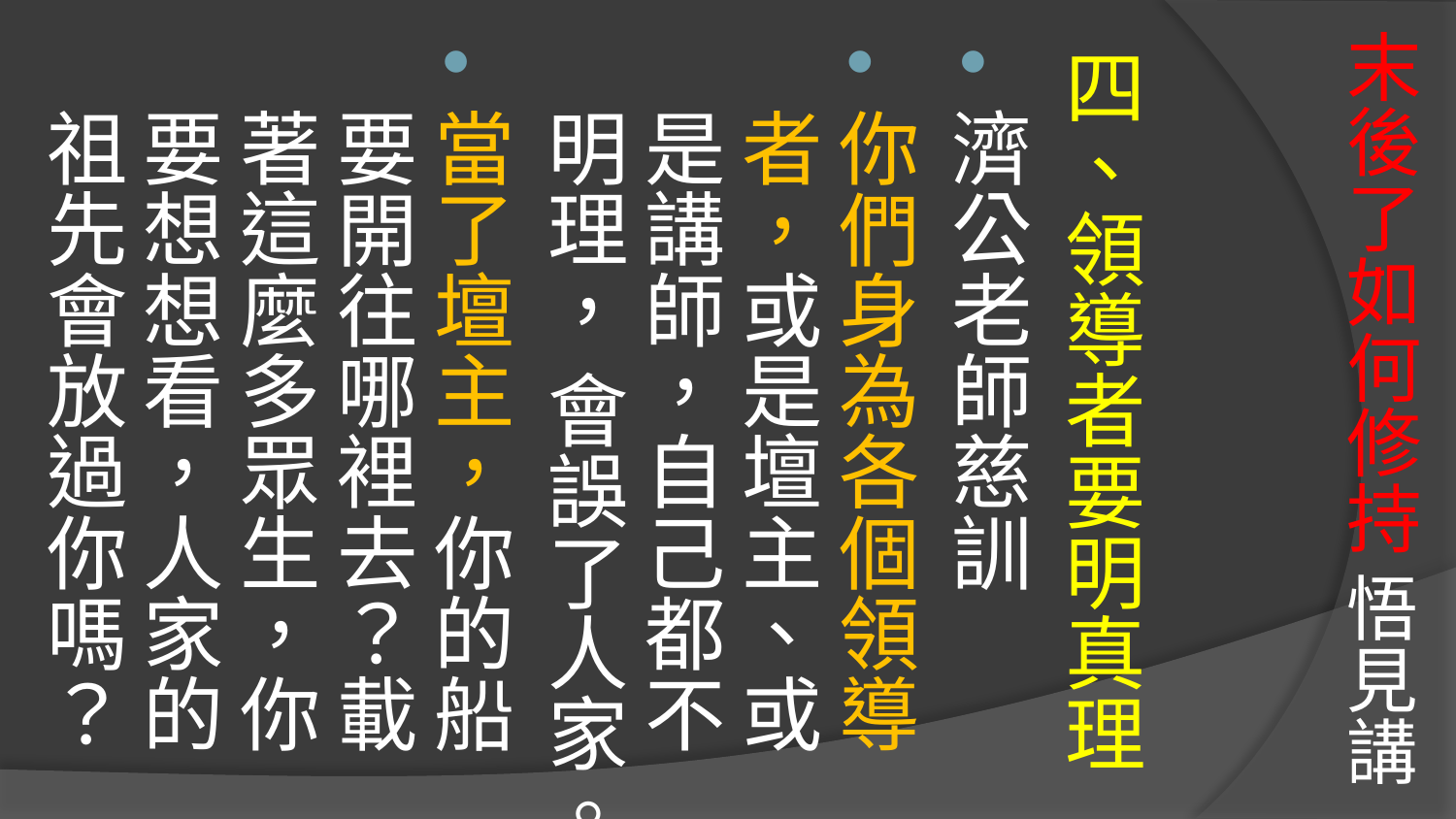

# 末後了如何修持 悟見講
四、領導者要明真理
濟公老師慈訓
你們身為各個領導者，或是壇主、或是講師，自己都不明理， 會誤了人家。
當了壇主，你的船要開往哪裡去？載著這麼多眾生，你要想想看，人家的祖先會放過你嗎？